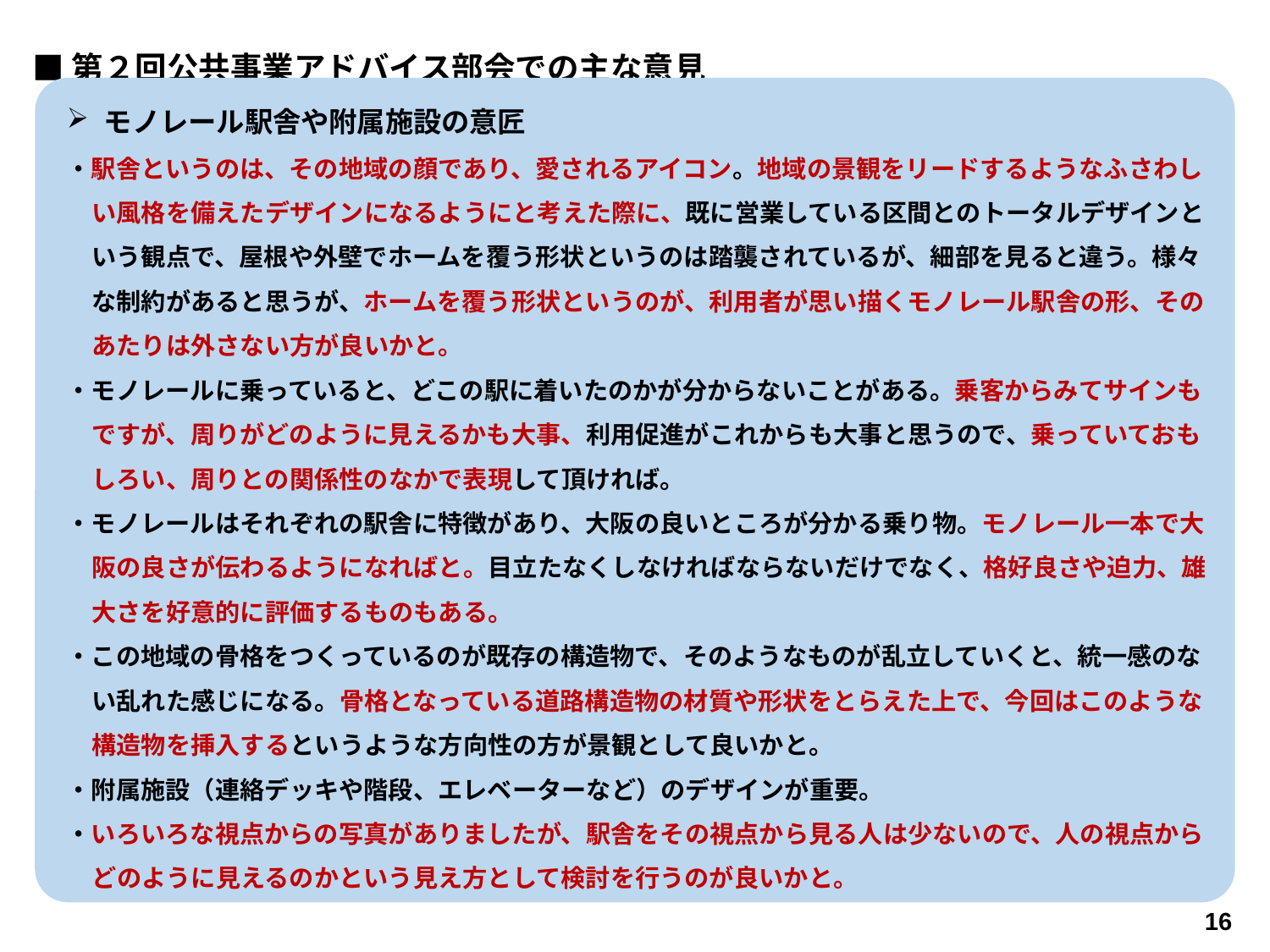

■第２回公共事業アドバイス部会での主な意見
モノレール駅舎や附属施設の意匠
・駅舎というのは、その地域の顔であり、愛されるアイコン。地域の景観をリードするようなふさわしい風格を備えたデザインになるようにと考えた際に、既に営業している区間とのトータルデザインという観点で、屋根や外壁でホームを覆う形状というのは踏襲されているが、細部を見ると違う。様々な制約があると思うが、ホームを覆う形状というのが、利用者が思い描くモノレール駅舎の形、そのあたりは外さない方が良いかと。
・モノレールに乗っていると、どこの駅に着いたのかが分からないことがある。乗客からみてサインもですが、周りがどのように見えるかも大事、利用促進がこれからも大事と思うので、乗っていておもしろい、周りとの関係性のなかで表現して頂ければ。
・モノレールはそれぞれの駅舎に特徴があり、大阪の良いところが分かる乗り物。モノレール一本で大阪の良さが伝わるようになればと。目立たなくしなければならないだけでなく、格好良さや迫力、雄大さを好意的に評価するものもある。
・この地域の骨格をつくっているのが既存の構造物で、そのようなものが乱立していくと、統一感のない乱れた感じになる。骨格となっている道路構造物の材質や形状をとらえた上で、今回はこのような構造物を挿入するというような方向性の方が景観として良いかと。
・附属施設（連絡デッキや階段、エレベーターなど）のデザインが重要。
・いろいろな視点からの写真がありましたが、駅舎をその視点から見る人は少ないので、人の視点からどのように見えるのかという見え方として検討を行うのが良いかと。
16